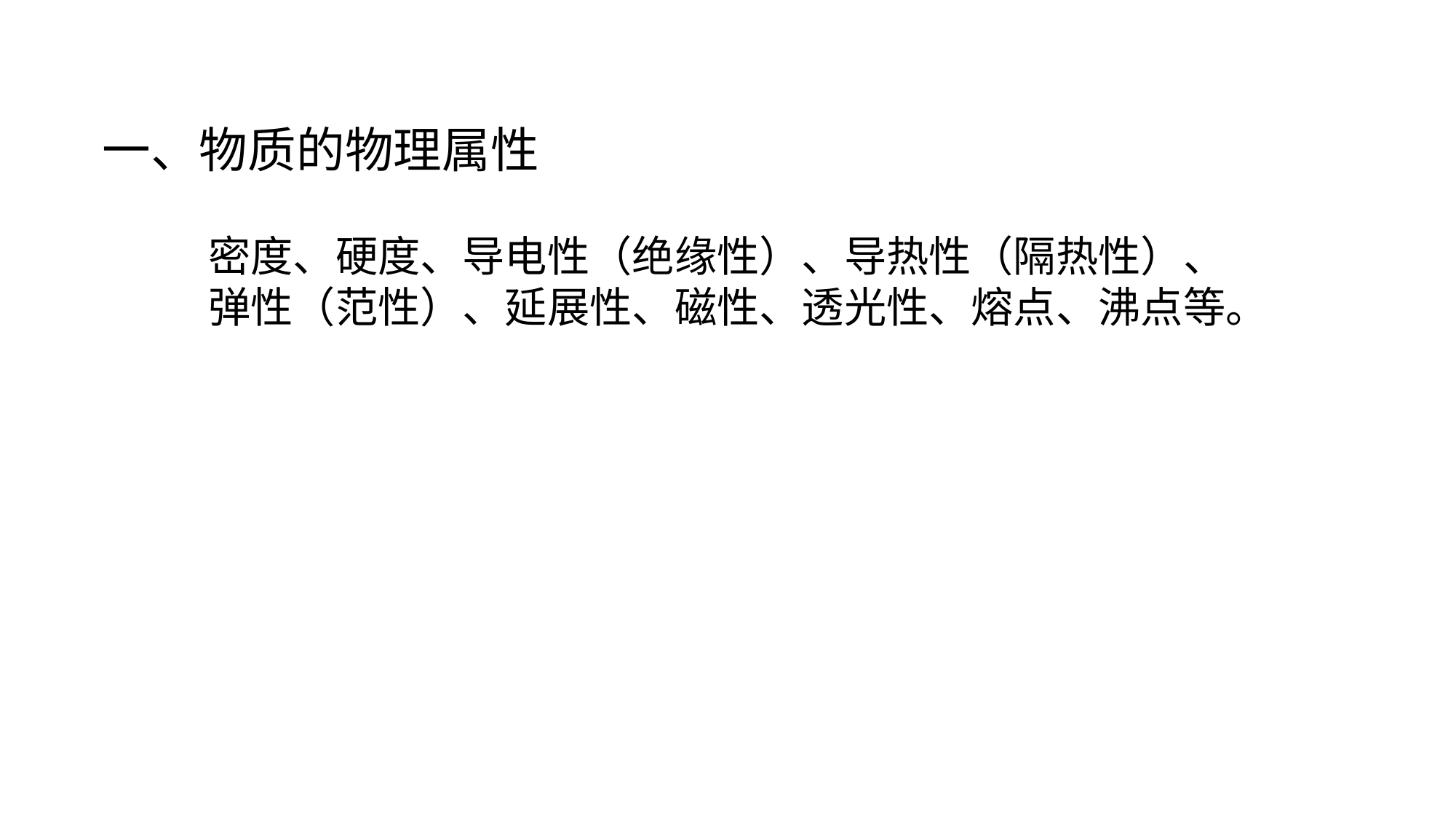

一、物质的物理属性
密度、硬度、导电性（绝缘性）、导热性（隔热性）、弹性（范性）、延展性、磁性、透光性、熔点、沸点等。